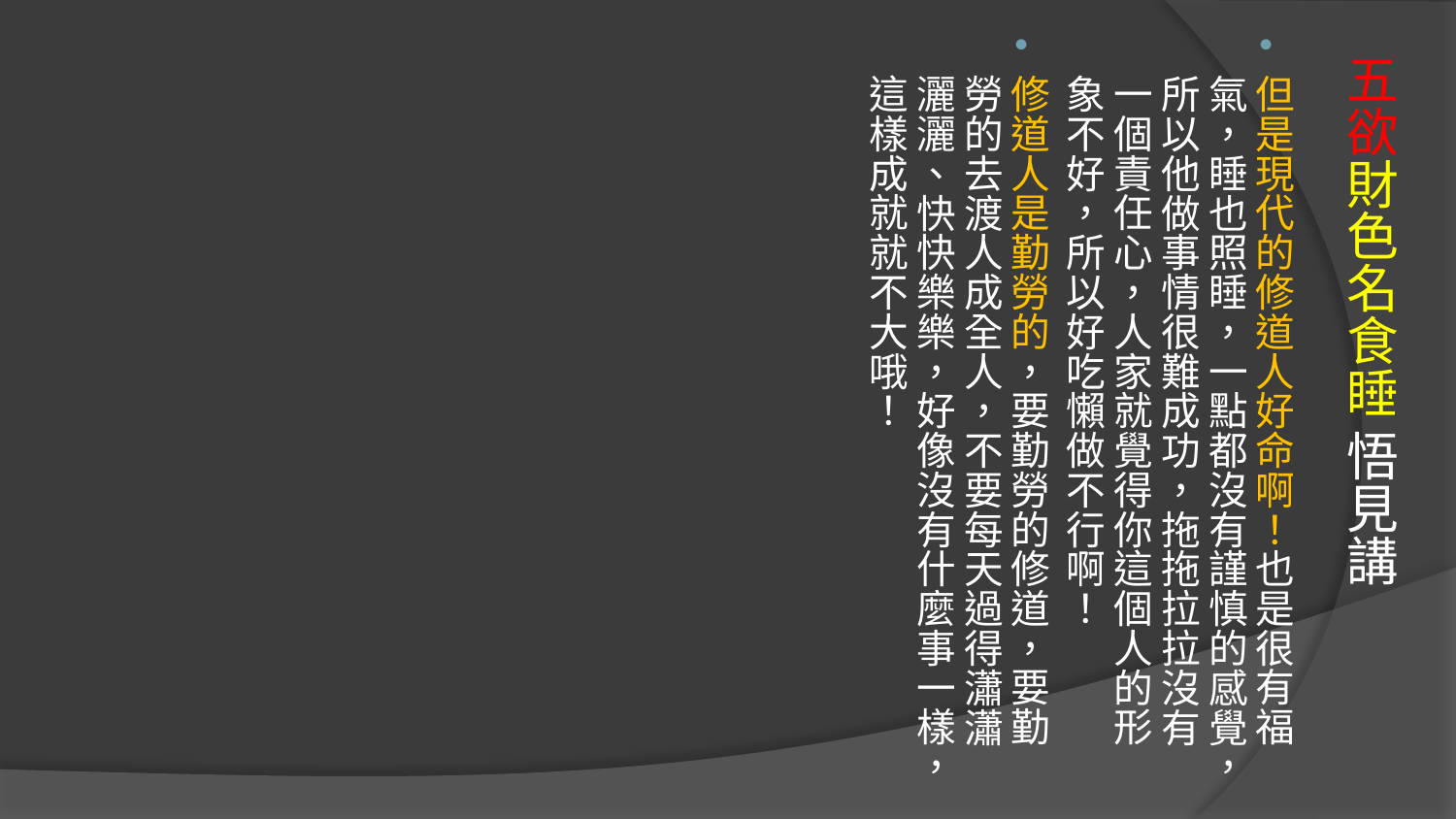

但是現代的修道人好命啊！也是很有福氣，睡也照睡，一點都沒有謹慎的感覺，所以他做事情很難成功，拖拖拉拉沒有一個責任心，人家就覺得你這個人的形象不好，所以好吃懶做不行啊！
修道人是勤勞的，要勤勞的修道，要勤勞的去渡人成全人，不要每天過得瀟瀟灑灑、快快樂樂，好像沒有什麼事一樣，這樣成就就不大哦！

# 五欲財色名食睡 悟見講